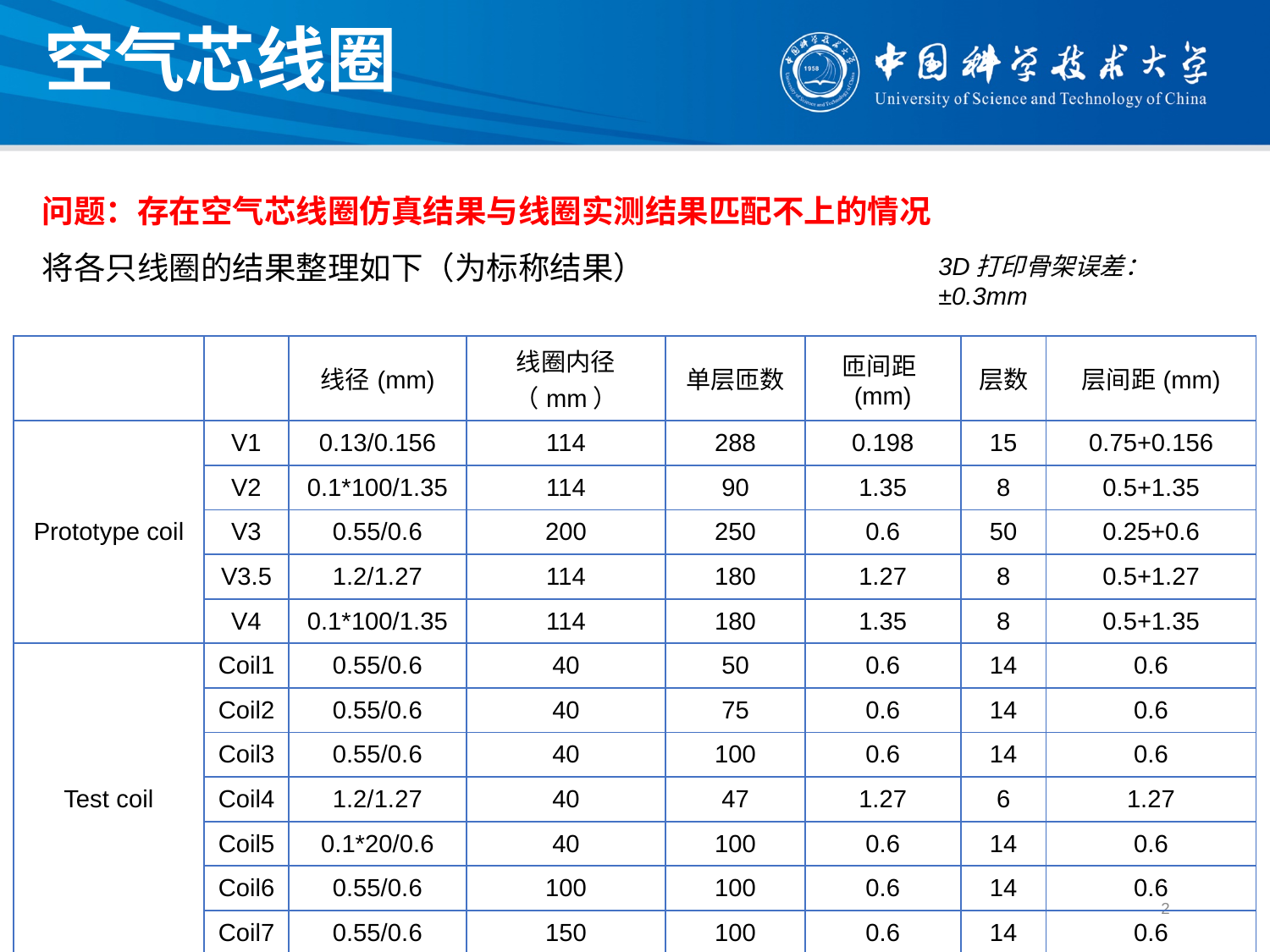

空气芯线圈
问题：存在空气芯线圈仿真结果与线圈实测结果匹配不上的情况
将各只线圈的结果整理如下（为标称结果）
3D打印骨架误差：±0.3mm
|  |  | 线径(mm) | 线圈内径（mm） | 单层匝数 | 匝间距(mm) | 层数 | 层间距(mm) |
| --- | --- | --- | --- | --- | --- | --- | --- |
| Prototype coil | V1 | 0.13/0.156 | 114 | 288 | 0.198 | 15 | 0.75+0.156 |
|  | V2 | 0.1\*100/1.35 | 114 | 90 | 1.35 | 8 | 0.5+1.35 |
|  | V3 | 0.55/0.6 | 200 | 250 | 0.6 | 50 | 0.25+0.6 |
|  | V3.5 | 1.2/1.27 | 114 | 180 | 1.27 | 8 | 0.5+1.27 |
|  | V4 | 0.1\*100/1.35 | 114 | 180 | 1.35 | 8 | 0.5+1.35 |
| Test coil | Coil1 | 0.55/0.6 | 40 | 50 | 0.6 | 14 | 0.6 |
|  | Coil2 | 0.55/0.6 | 40 | 75 | 0.6 | 14 | 0.6 |
|  | Coil3 | 0.55/0.6 | 40 | 100 | 0.6 | 14 | 0.6 |
|  | Coil4 | 1.2/1.27 | 40 | 47 | 1.27 | 6 | 1.27 |
|  | Coil5 | 0.1\*20/0.6 | 40 | 100 | 0.6 | 14 | 0.6 |
|  | Coil6 | 0.55/0.6 | 100 | 100 | 0.6 | 14 | 0.6 |
|  | Coil7 | 0.55/0.6 | 150 | 100 | 0.6 | 14 | 0.6 |
2